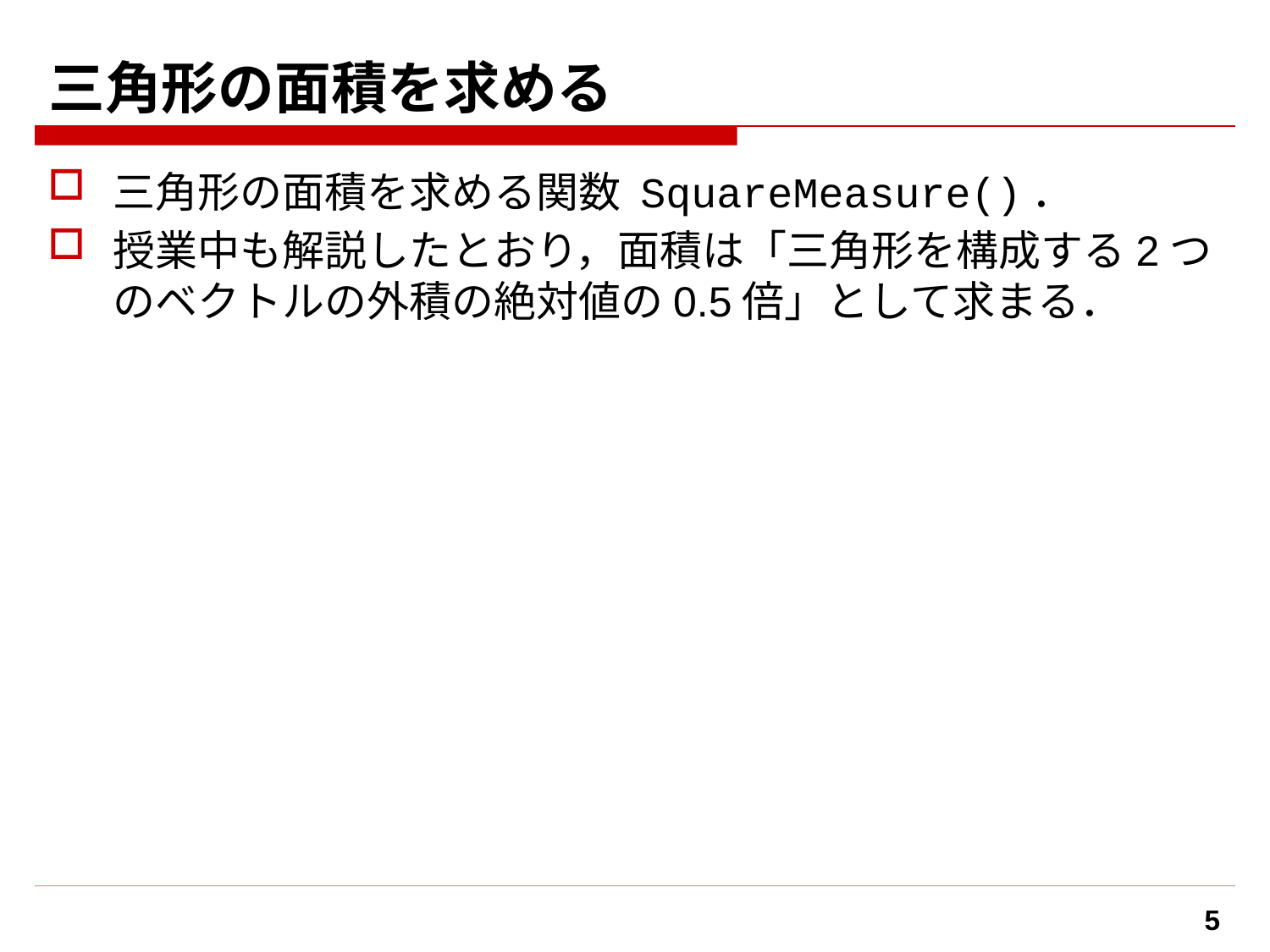

# 三角形の面積を求める
三角形の面積を求める関数 SquareMeasure()．
授業中も解説したとおり，面積は「三角形を構成する2つのベクトルの外積の絶対値の0.5倍」として求まる．
5